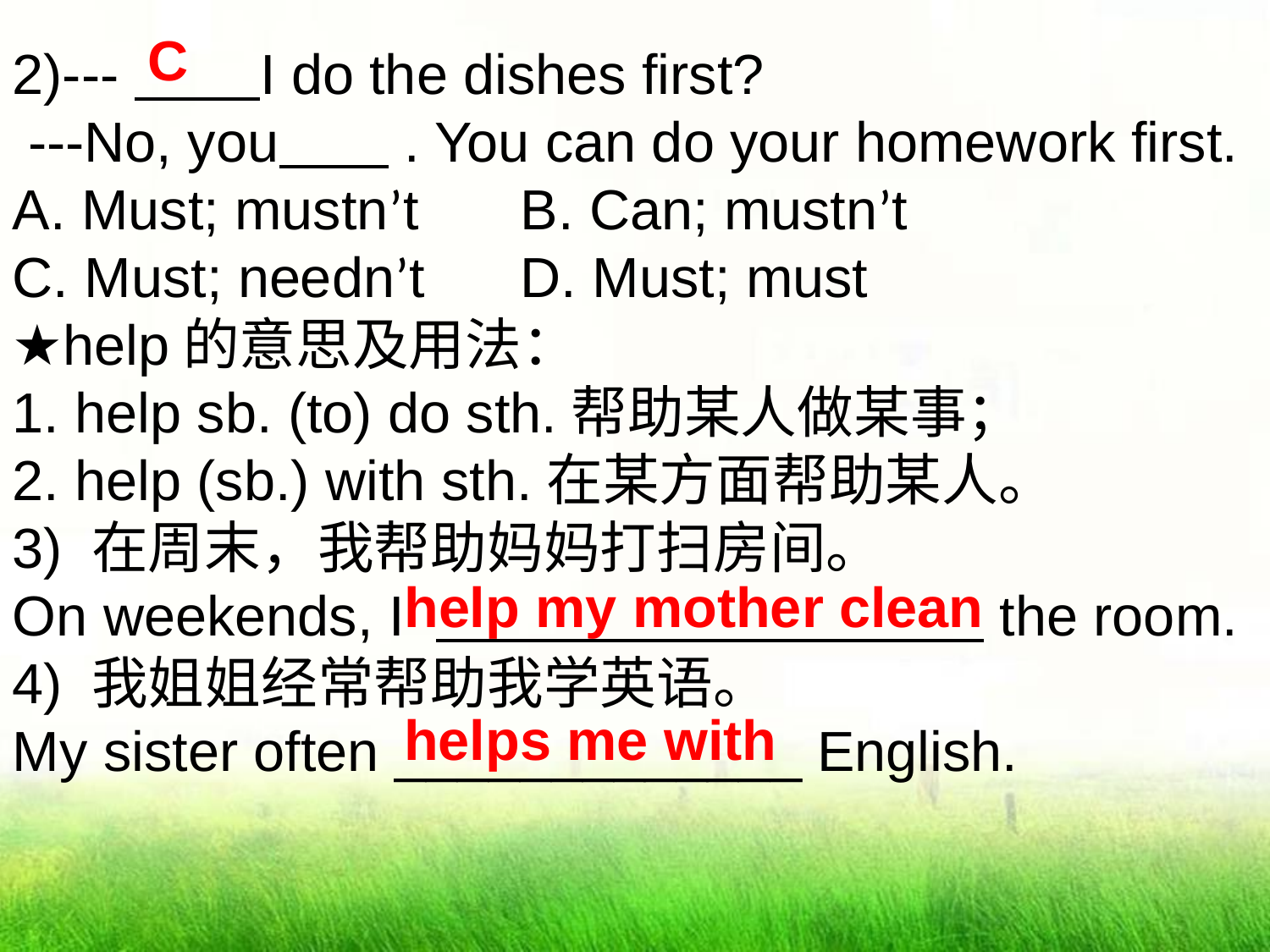

C
2)---         I do the dishes first?
 ---No, you        . You can do your homework first.
A. Must; mustn’t	B. Can; mustn’t
C. Must; needn’t	D. Must; must
★help的意思及用法：
1. help sb. (to) do sth.帮助某人做某事；
2. help (sb.) with sth.在某方面帮助某人。
3) 在周末，我帮助妈妈打扫房间。
On weekends, I                                      the room.
4) 我姐姐经常帮助我学英语。
My sister often _____________ English.
help my mother clean
helps me with